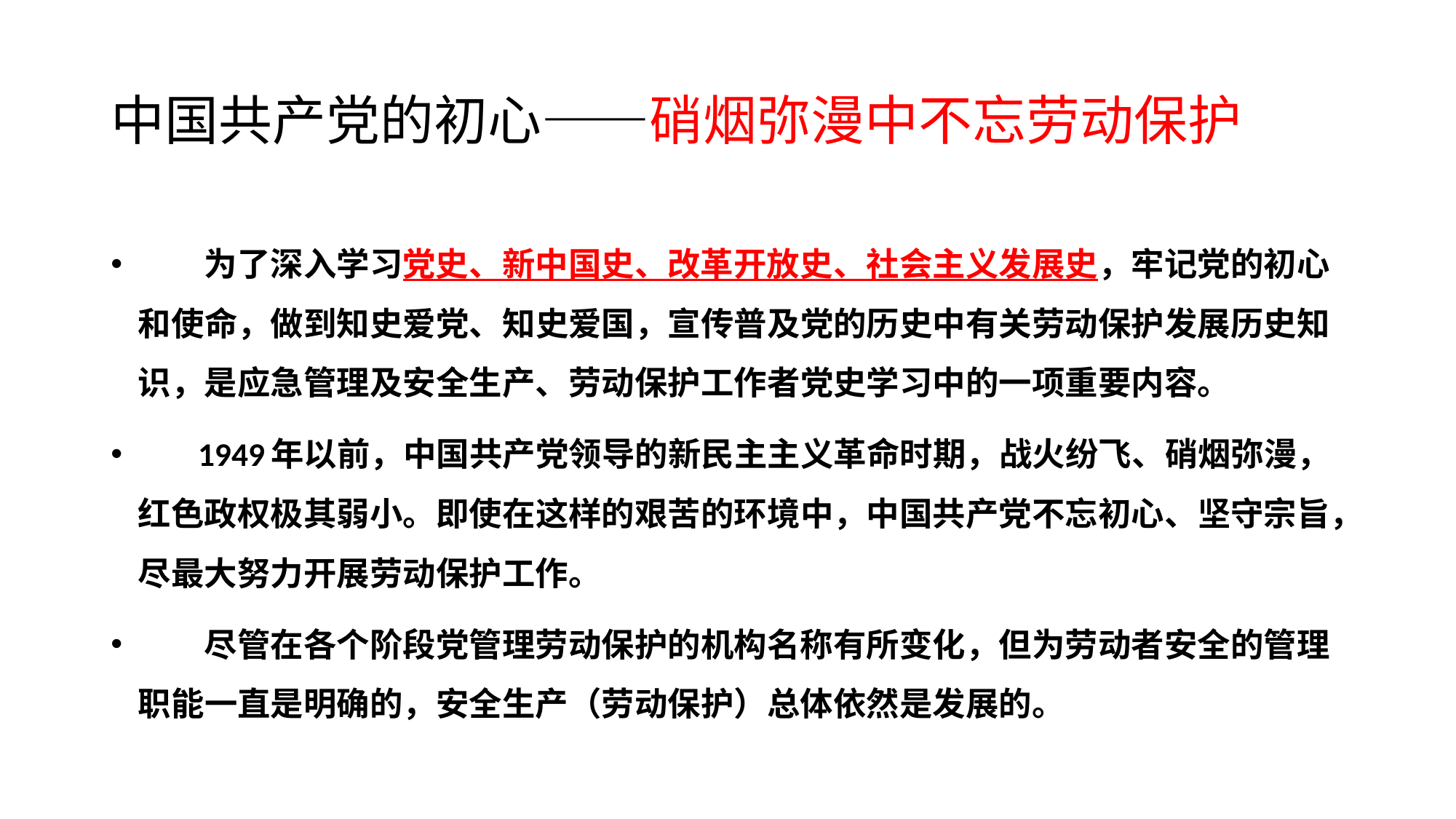

# 中国共产党的初心——硝烟弥漫中不忘劳动保护
        为了深入学习党史、新中国史、改革开放史、社会主义发展史，牢记党的初心和使命，做到知史爱党、知史爱国，宣传普及党的历史中有关劳动保护发展历史知识，是应急管理及安全生产、劳动保护工作者党史学习中的一项重要内容。
        1949年以前，中国共产党领导的新民主主义革命时期，战火纷飞、硝烟弥漫，红色政权极其弱小。即使在这样的艰苦的环境中，中国共产党不忘初心、坚守宗旨，尽最大努力开展劳动保护工作。
        尽管在各个阶段党管理劳动保护的机构名称有所变化，但为劳动者安全的管理职能一直是明确的，安全生产（劳动保护）总体依然是发展的。
23